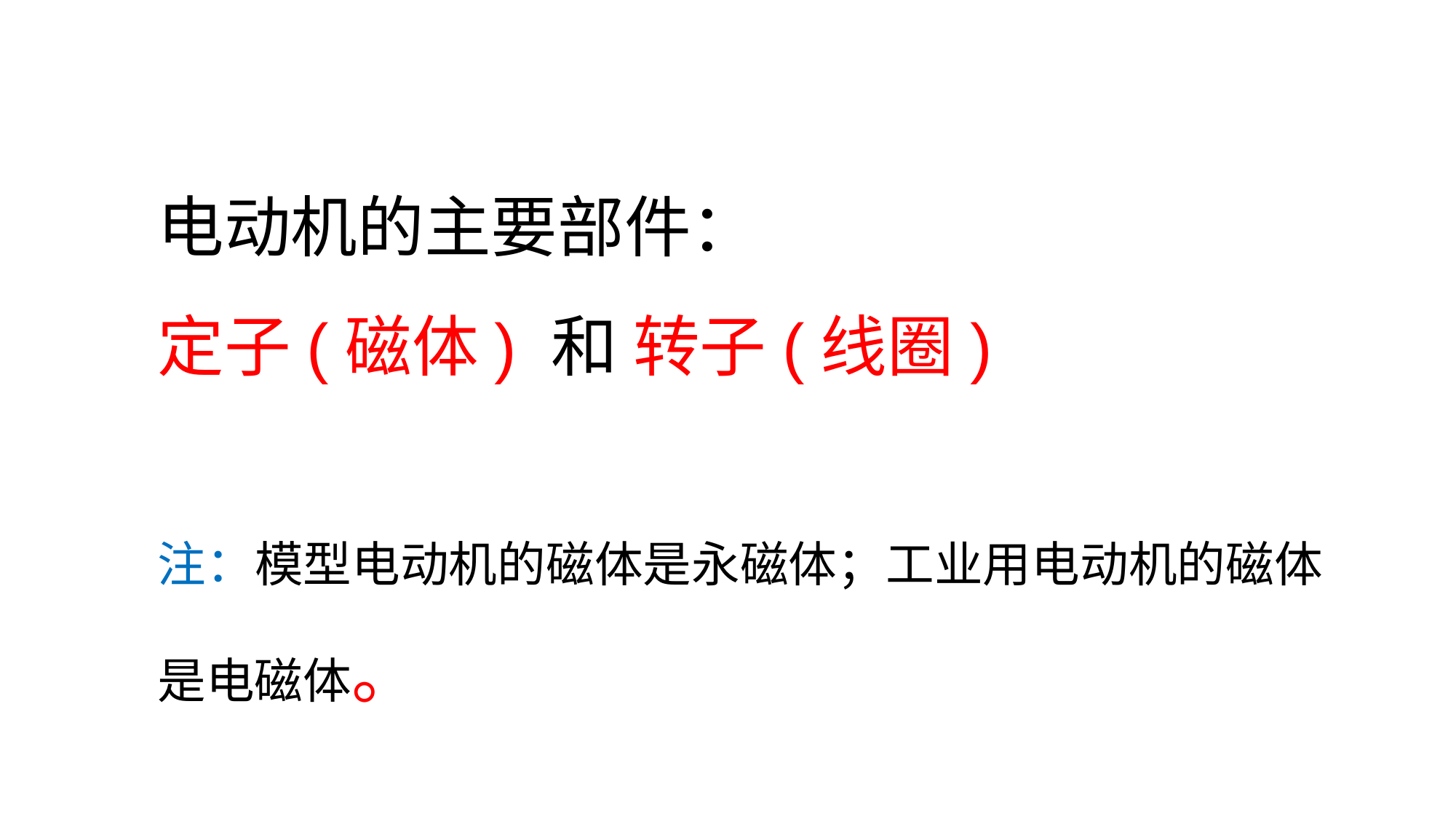

电动机的主要部件：
定子(磁体) 和 转子(线圈)

注：模型电动机的磁体是永磁体；工业用电动机的磁体是电磁体。